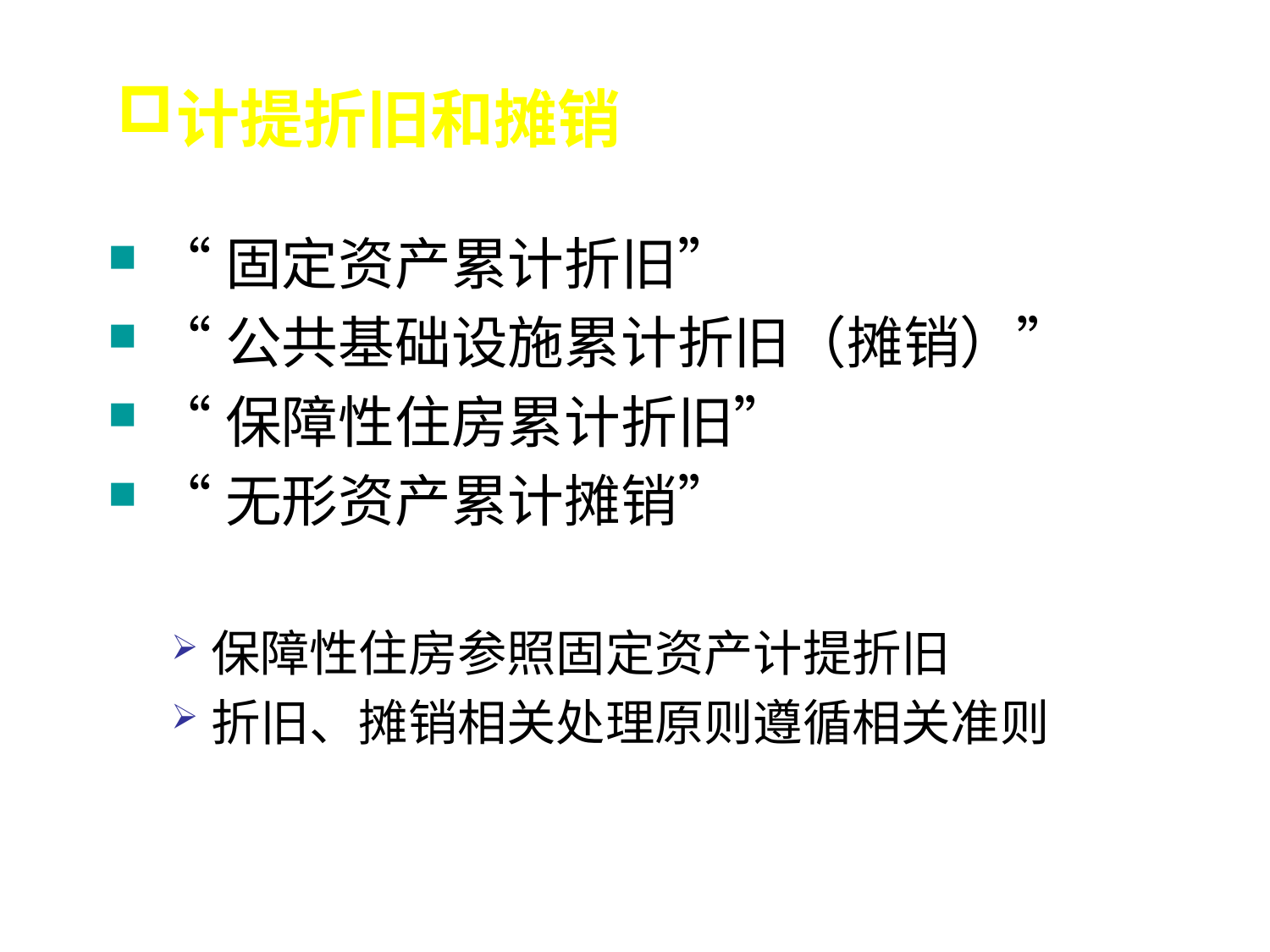

# 计提折旧和摊销
“固定资产累计折旧”
“公共基础设施累计折旧（摊销）”
“保障性住房累计折旧”
“无形资产累计摊销”

保障性住房参照固定资产计提折旧
折旧、摊销相关处理原则遵循相关准则
120